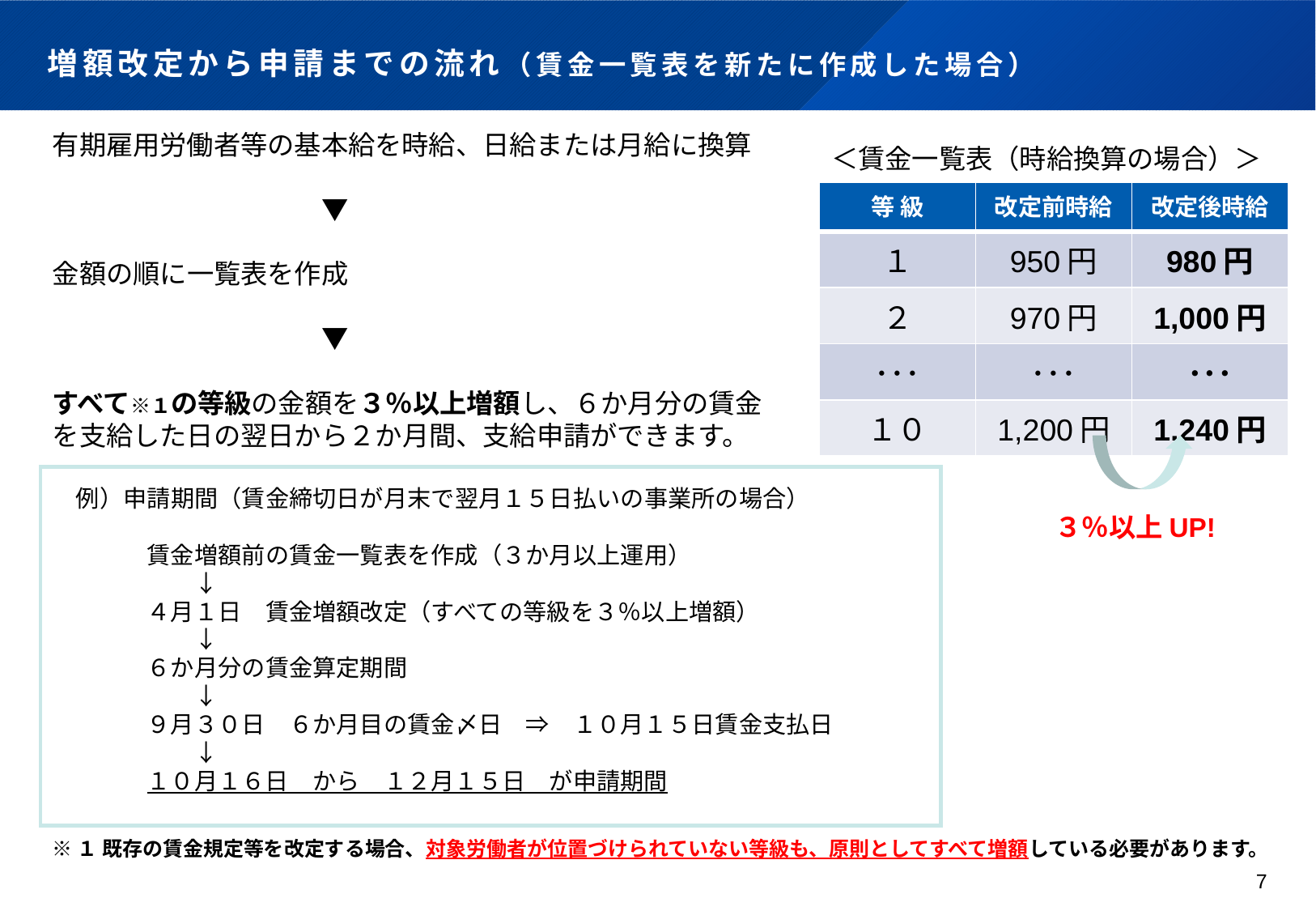

# 増額改定から申請までの流れ（賃金一覧表を新たに作成した場合）
有期雇用労働者等の基本給を時給、日給または月給に換算

　　　　　　　　　　▼

金額の順に一覧表を作成

　　　　　　　　　　▼

すべて※１の等級の金額を３％以上増額し、６か月分の賃金
を支給した日の翌日から２か月間、支給申請ができます。

　例）申請期間（賃金締切日が月末で翌月１５日払いの事業所の場合）

　　　　賃金増額前の賃金一覧表を作成（３か月以上運用）
　　　　　　↓
　　　　４月１日　賃金増額改定（すべての等級を３％以上増額）
　　　　　　↓
　　　　６か月分の賃金算定期間
　　　　　　↓
　　　　９月３０日　６か月目の賃金〆日　⇒　１０月１５日賃金支払日
　　　　　　↓
　　　　１０月１６日　から　１２月１５日　が申請期間

＜賃金一覧表（時給換算の場合）＞
| 等 級 | 改定前時給 | 改定後時給 |
| --- | --- | --- |
| １ | 950円 | 980円 |
| ２ | 970円 | 1,000円 |
| ･･･ | ･･･ | ･･･ |
| １０ | 1,200円 | 1,240円 |

３％以上UP!
※１ 既存の賃金規定等を改定する場合、対象労働者が位置づけられていない等級も、原則としてすべて増額している必要があります。
7